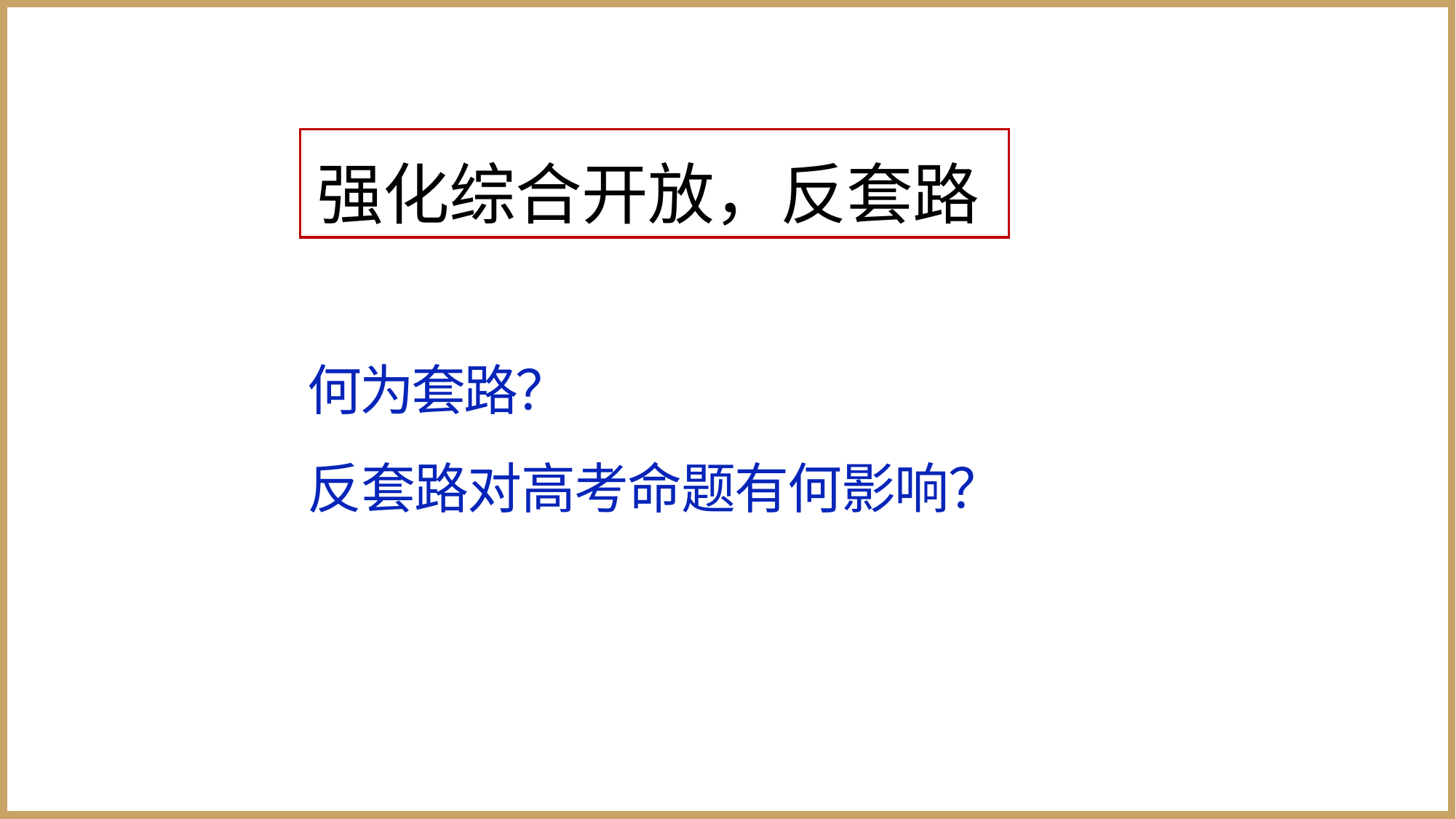

| 强化综合开放，反套路 |
| --- |

何为套路？

反套路对高考命题有何影响？